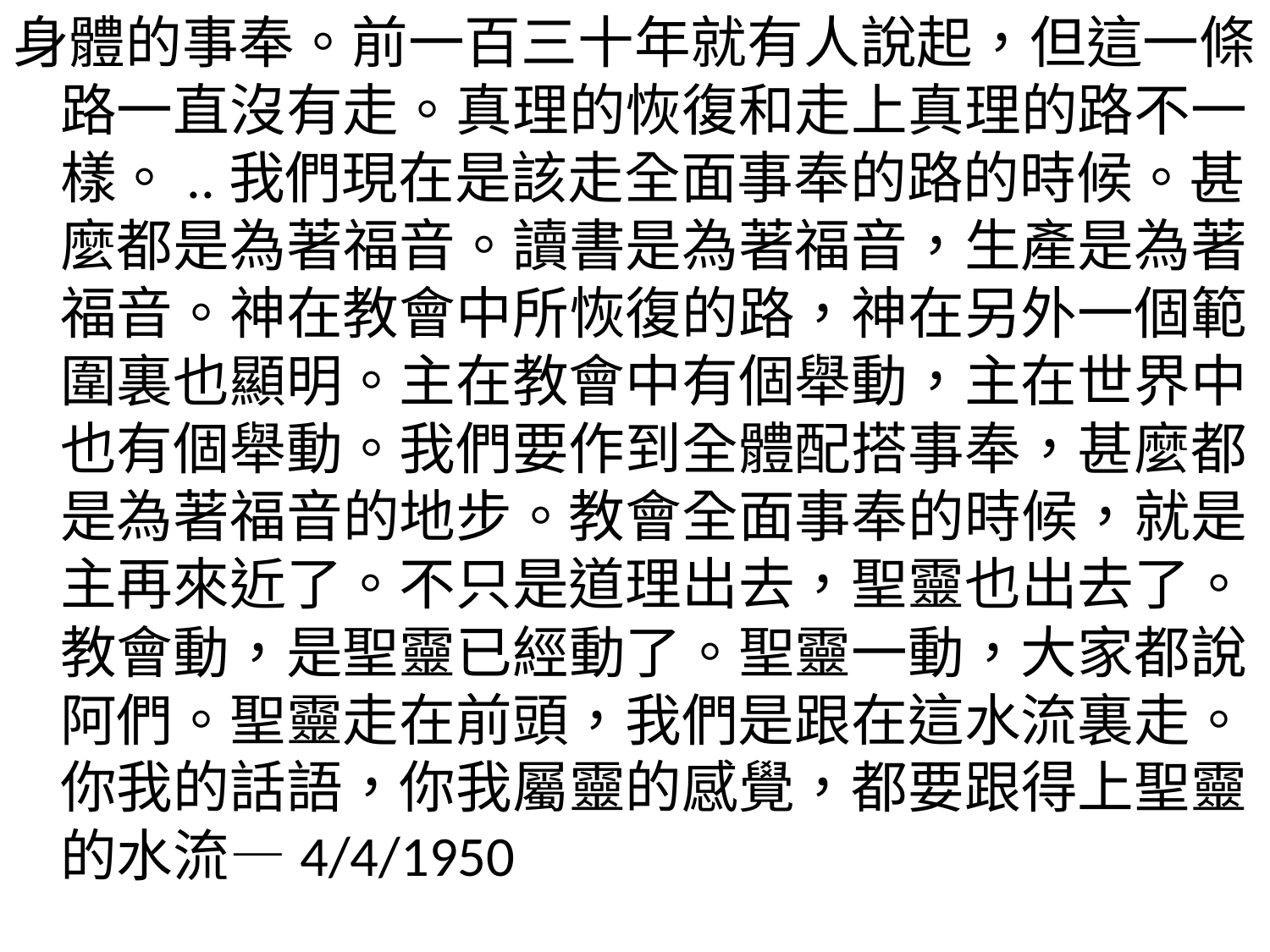

身體的事奉。前一百三十年就有人說起，但這一條路一直沒有走。真理的恢復和走上真理的路不一樣。..我們現在是該走全面事奉的路的時候。甚麼都是為著福音。讀書是為著福音，生產是為著福音。神在教會中所恢復的路，神在另外一個範圍裏也顯明。主在教會中有個舉動，主在世界中也有個舉動。我們要作到全體配搭事奉，甚麼都是為著福音的地步。教會全面事奉的時候，就是主再來近了。不只是道理出去，聖靈也出去了。教會動，是聖靈已經動了。聖靈一動，大家都說阿們。聖靈走在前頭，我們是跟在這水流裏走。你我的話語，你我屬靈的感覺，都要跟得上聖靈的水流—4/4/1950
#